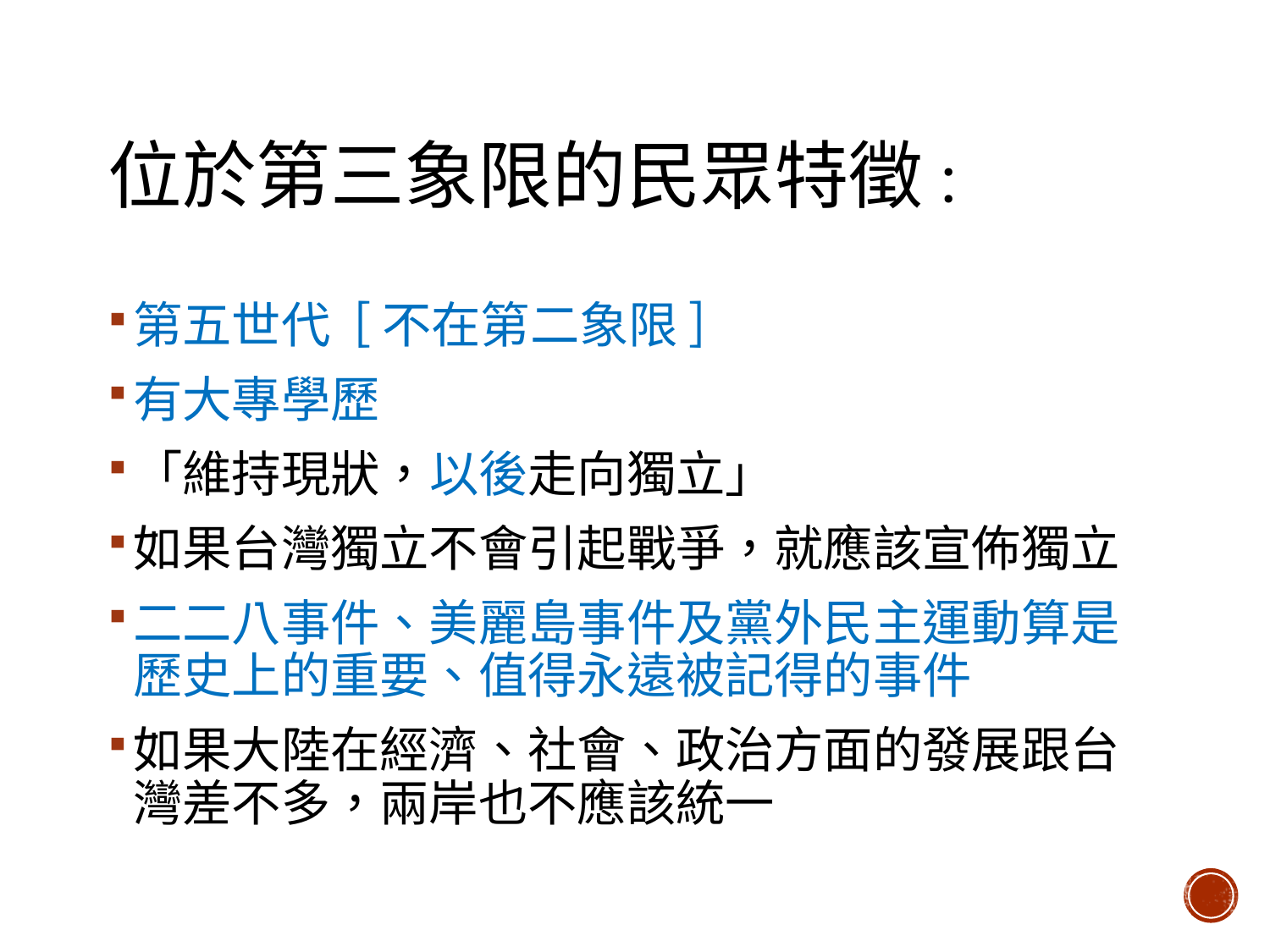

# 位於第三象限的民眾特徵:
第五世代 [不在第二象限]
有大專學歷
「維持現狀，以後走向獨立」
如果台灣獨立不會引起戰爭，就應該宣佈獨立
二二八事件、美麗島事件及黨外民主運動算是歷史上的重要、值得永遠被記得的事件
如果大陸在經濟、社會、政治方面的發展跟台灣差不多，兩岸也不應該統一